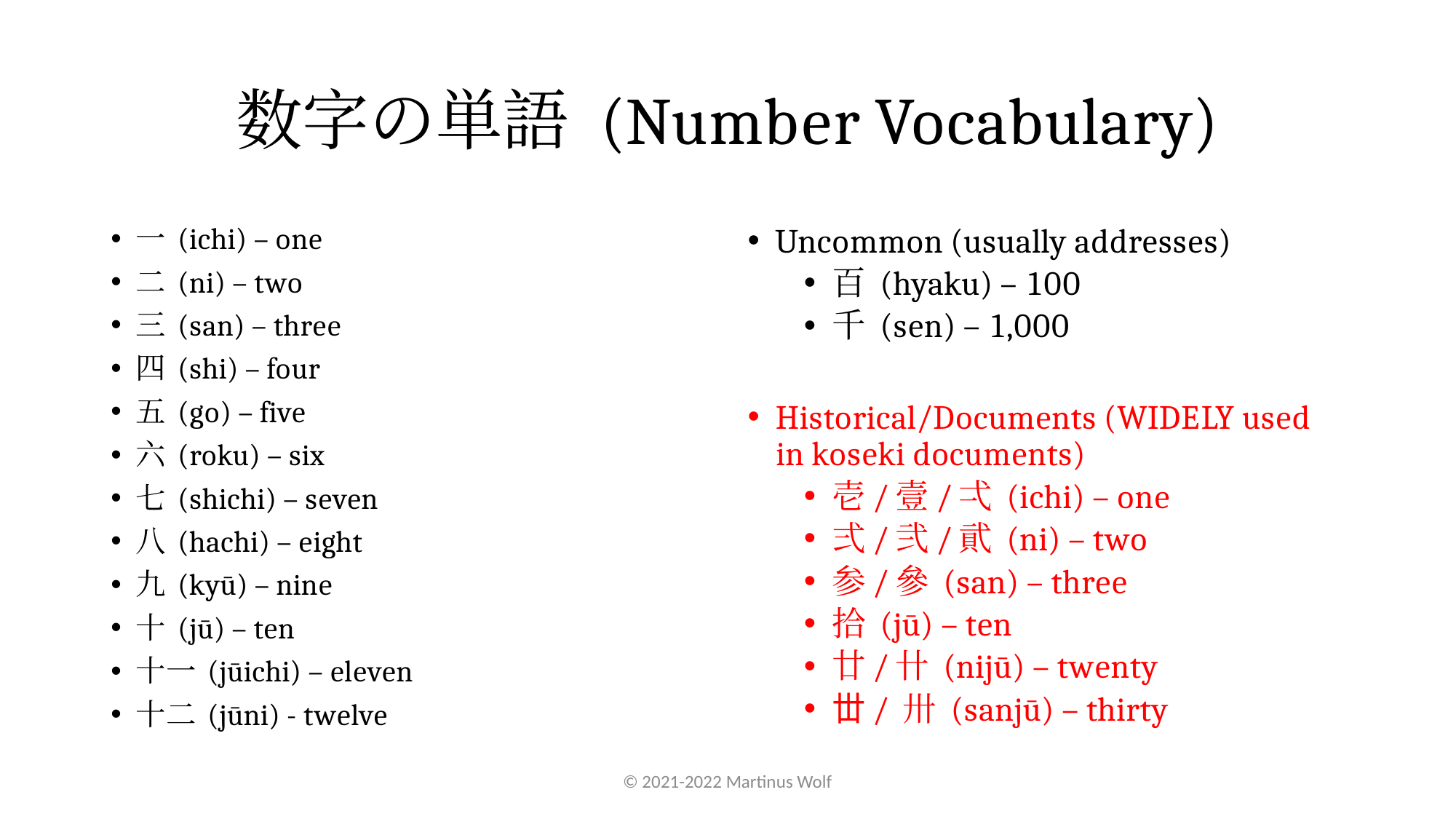

# 数字の単語 (Number Vocabulary)
一 (ichi) – one
二 (ni) – two
三 (san) – three
四 (shi) – four
五 (go) – five
六 (roku) – six
七 (shichi) – seven
八 (hachi) – eight
九 (kyū) – nine
十 (jū) – ten
十一 (jūichi) – eleven
十二 (jūni) - twelve

Uncommon (usually addresses)
百 (hyaku) – 100
千 (sen) – 1,000

Historical/Documents (WIDELY used in koseki documents)
壱/壹/弌 (ichi) – one
弍/弐/貮 (ni) – two
参/參 (san) – three
拾 (jū) – ten
廿/卄 (nijū) – twenty
丗/ 卅 (sanjū) – thirty

© 2021-2022 Martinus Wolf